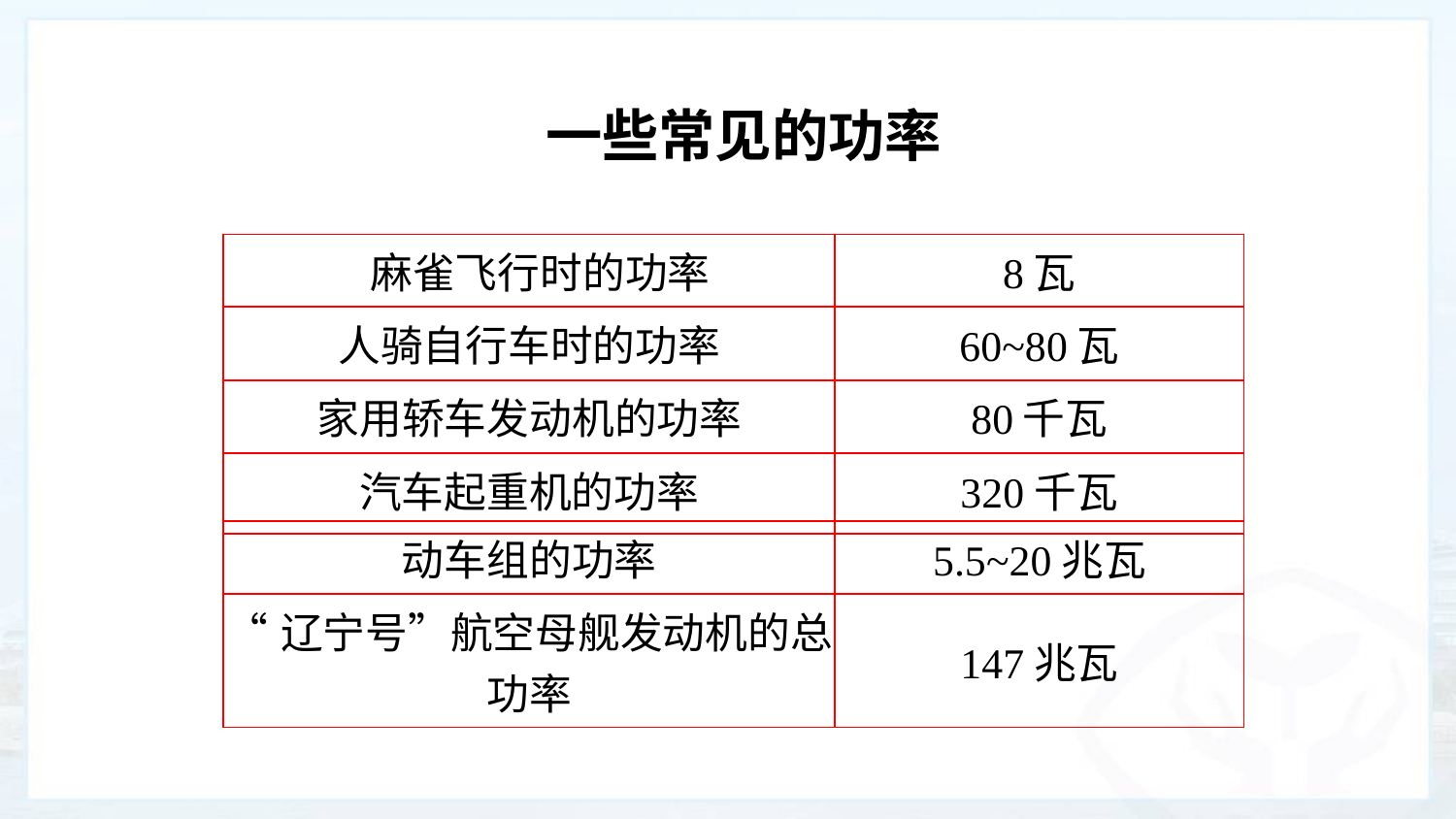

一些常见的功率
| 麻雀飞行时的功率 | 8瓦 |
| --- | --- |
| 人骑自行车时的功率 | 60~80瓦 |
| 家用轿车发动机的功率 | 80千瓦 |
| 汽车起重机的功率 | 320千瓦 |
| 动车组的功率 | 5.5~20兆瓦 |
| --- | --- |
| “辽宁号”航空母舰发动机的总功率 | 147兆瓦 |